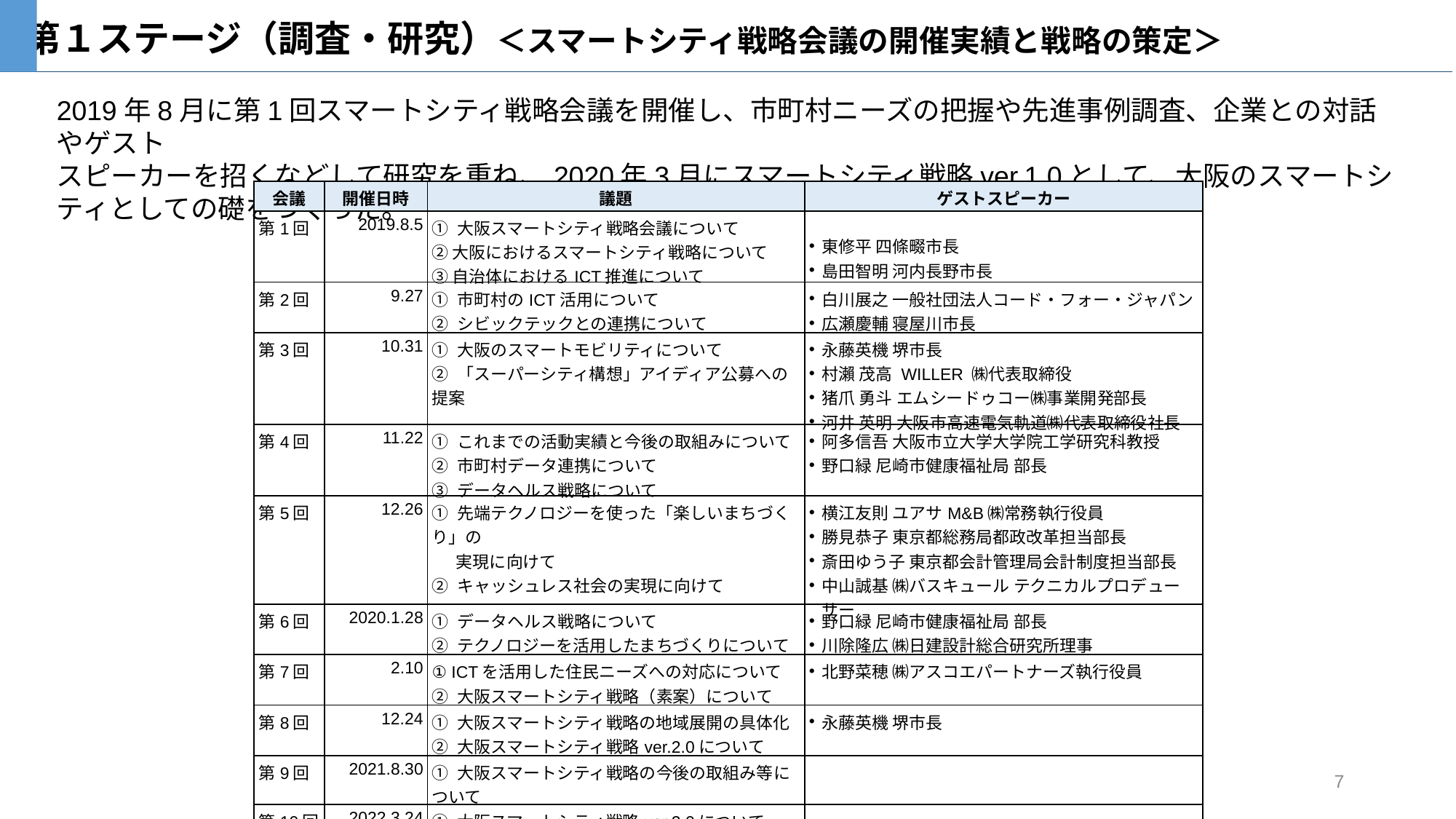

第１ステージ（調査・研究）＜スマートシティ戦略会議の開催実績と戦略の策定＞
2019年8月に第1回スマートシティ戦略会議を開催し、市町村ニーズの把握や先進事例調査、企業との対話やゲスト
スピーカーを招くなどして研究を重ね、2020年3月にスマートシティ戦略ver.1.0として、大阪のスマートシティとしての礎をつくった。
| 会議 | 開催日時 | 議題 | ゲストスピーカー |
| --- | --- | --- | --- |
| 第1回 | 2019.8.5 | ① 大阪スマートシティ戦略会議について ② 大阪におけるスマートシティ戦略について ③ 自治体におけるICT推進について | 東修平 四條畷市長 島田智明 河内長野市長 |
| 第2回 | 9.27 | ① 市町村のICT活用について ② シビックテックとの連携について | 白川展之 一般社団法人コード・フォー・ジャパン 広瀬慶輔 寝屋川市長 |
| 第3回 | 10.31 | ① 大阪のスマートモビリティについて ② 「スーパーシティ構想」アイディア公募への提案 | 永藤英機 堺市長 村瀨 茂高 WILLER ㈱代表取締役 猪爪 勇斗 エムシードゥコー㈱事業開発部長 河井 英明 大阪市高速電気軌道㈱代表取締役社長 |
| 第4回 | 11.22 | ① これまでの活動実績と今後の取組みについて ② 市町村データ連携について ③ データヘルス戦略について | 阿多信吾 大阪市立大学大学院工学研究科教授 野口緑 尼崎市健康福祉局 部長 |
| 第5回 | 12.26 | ① 先端テクノロジーを使った「楽しいまちづくり」の 　 実現に向けて ② キャッシュレス社会の実現に向けて | 横江友則 ユアサM&B㈱常務執行役員 勝見恭子 東京都総務局都政改革担当部長 斎田ゆう子 東京都会計管理局会計制度担当部長 中山誠基 ㈱バスキュール テクニカルプロデューサー |
| 第6回 | 2020.1.28 | ① データヘルス戦略について ② テクノロジーを活用したまちづくりについて | 野口緑 尼崎市健康福祉局 部長 川除隆広 ㈱日建設計総合研究所理事 |
| 第7回 | 2.10 | ① ICTを活用した住民ニーズへの対応について ② 大阪スマートシティ戦略（素案）について | 北野菜穂 ㈱アスコエパートナーズ執行役員 |
| 第8回 | 12.24 | ① 大阪スマートシティ戦略の地域展開の具体化 ② 大阪スマートシティ戦略ver.2.0について | 永藤英機 堺市長 |
| 第9回 | 2021.8.30 | ① 大阪スマートシティ戦略の今後の取組み等について |  |
| 第10回 | 2022.3.24 | ① 大阪スマートシティ戦略ver.2.0について |  |
7